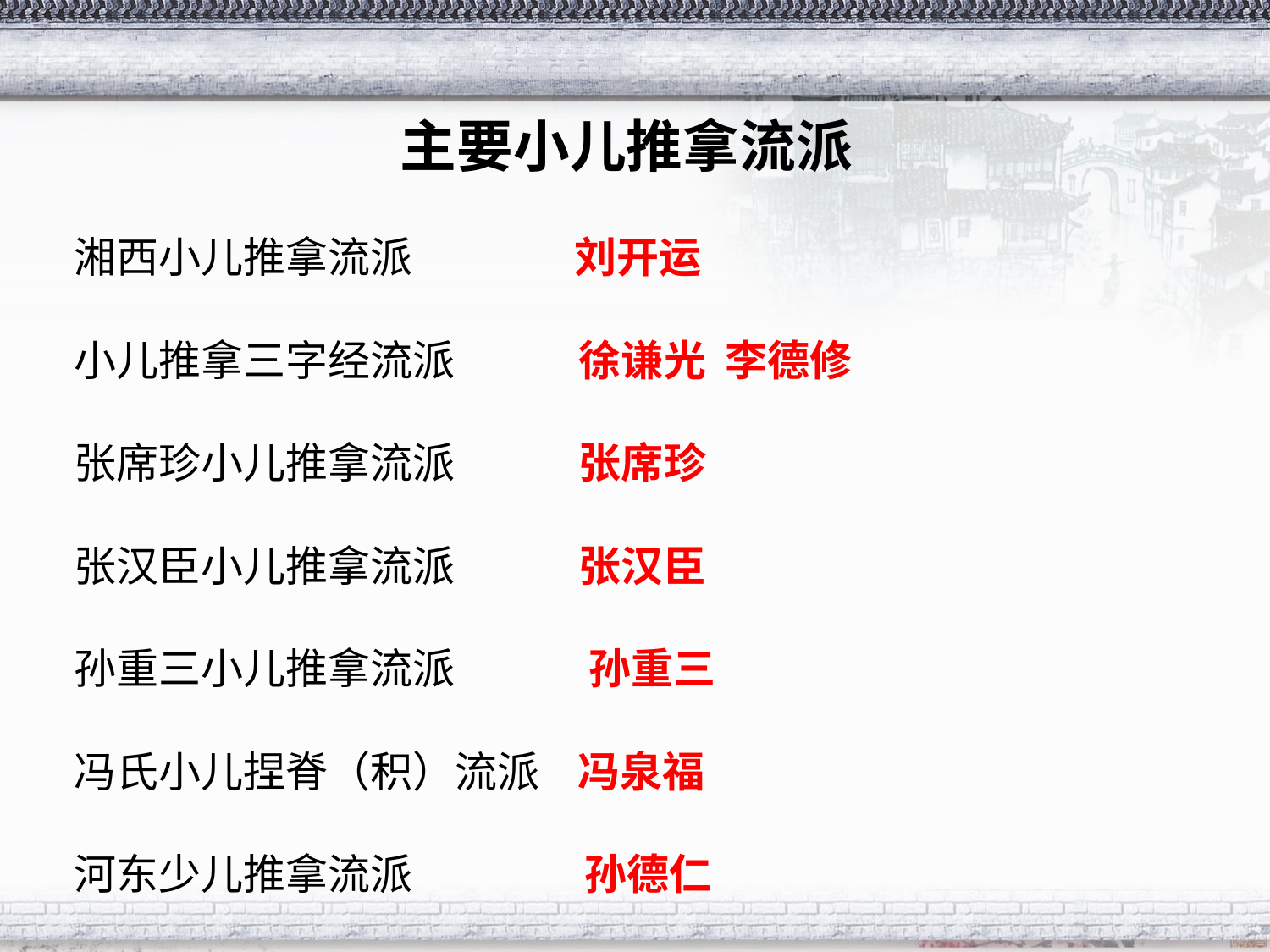

# 主要小儿推拿流派
湘西小儿推拿流派                 刘开运
小儿推拿三字经流派             徐谦光  李德修
张席珍小儿推拿流派             张席珍
张汉臣小儿推拿流派             张汉臣
孙重三小儿推拿流派              孙重三
冯氏小儿捏脊（积）流派    冯泉福
河东少儿推拿流派                  孙德仁